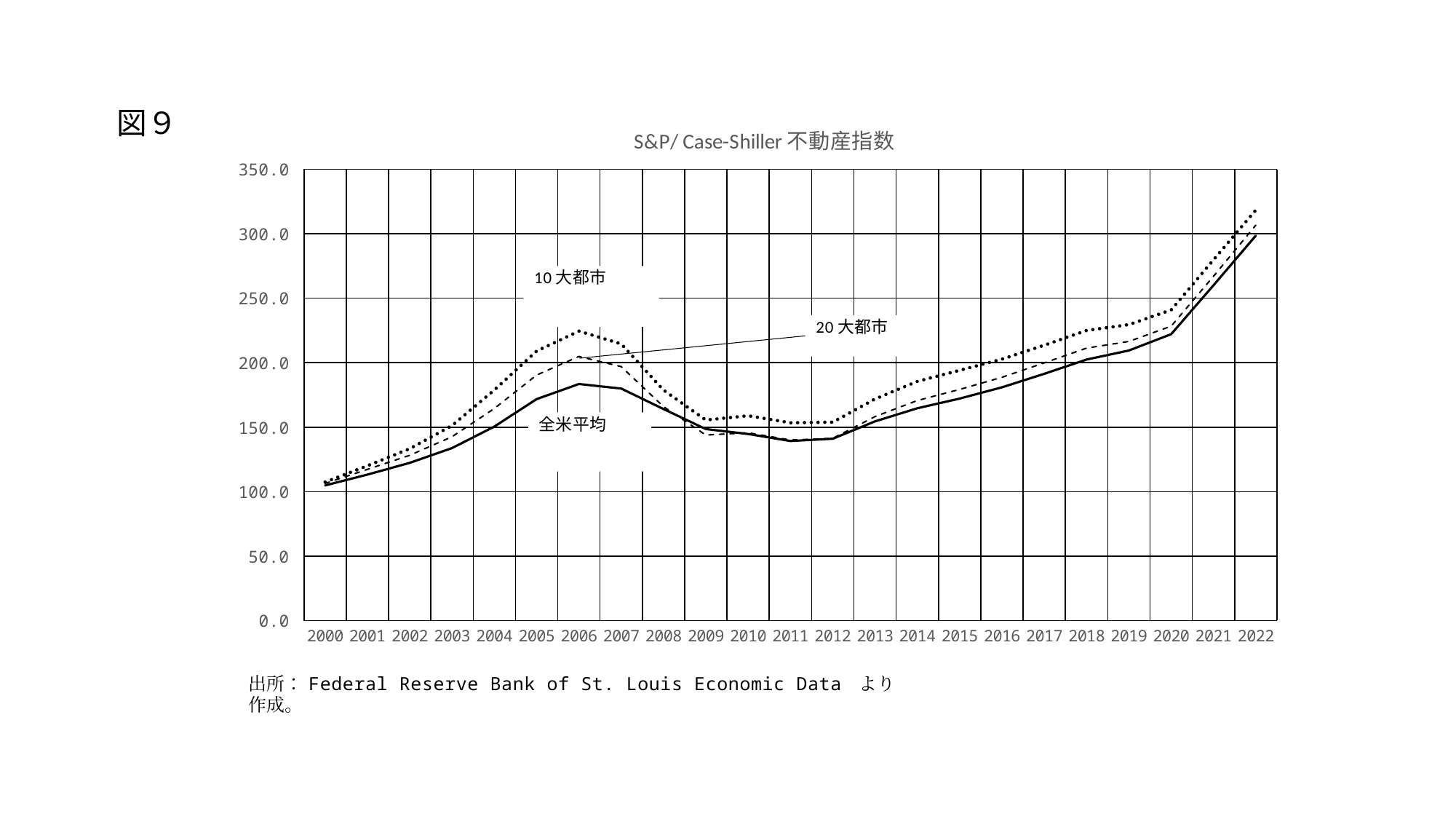

### Chart: S&P/ Case-Shiller不動産指数

| Category | 20大都市 | 10大都市 | 全米平均 |
|---|---|---|---|
| 2000 | 106.362391067104 | 107.378475504063 | 104.777 |
| 2001 | 117.23587149173659 | 120.02185241058241 | 113.18558333333333 |
| 2002 | 128.16772956362482 | 133.2764315425729 | 122.28783333333334 |
| 2003 | 142.5344735503191 | 151.23916212003482 | 133.74116666666666 |
| 2004 | 164.47987573688232 | 178.83785817258598 | 150.46416666666667 |
| 2005 | 190.42707856684592 | 209.078612399386 | 171.77933333333334 |
| 2006 | 204.85435029486692 | 224.50832927174358 | 183.48141666666666 |
| 2007 | 196.97234080116476 | 214.59926520469557 | 179.94308333333333 |
| 2008 | 165.91356581455116 | 178.75356464809215 | 164.06133333333332 |
| 2009 | 143.86223231289276 | 155.55076151748483 | 148.55325 |
| 2010 | 145.64501899292767 | 158.8704025571945 | 144.66666666666666 |
| 2011 | 139.99517393029834 | 153.41050052122424 | 139.24233333333333 |
| 2012 | 141.28768049631168 | 153.87990214353874 | 140.98841666666667 |
| 2013 | 158.22150750767466 | 171.87702898266116 | 154.52158333333333 |
| 2014 | 170.697394680005 | 185.5237247871281 | 164.68016666666668 |
| 2015 | 179.29820322793717 | 194.11262023239908 | 172.16958333333332 |
| 2016 | 188.67998104977482 | 202.75207770371082 | 180.91424999999998 |
| 2017 | 199.87391466746632 | 213.56063672803683 | 191.38825 |
| 2018 | 211.3392384480885 | 225.00183842758017 | 202.46475 |
| 2019 | 216.5038664851655 | 229.52392126916115 | 209.44816666666668 |
| 2020 | 228.33063123703357 | 240.95203945275185 | 222.12133333333335 |
| 2021 | 267.0182842621985 | 279.7738651516074 | 260.05925 |
| 2022 | 306.67243907865 | 318.3639818197557 | 298.5269166666667 |
図９